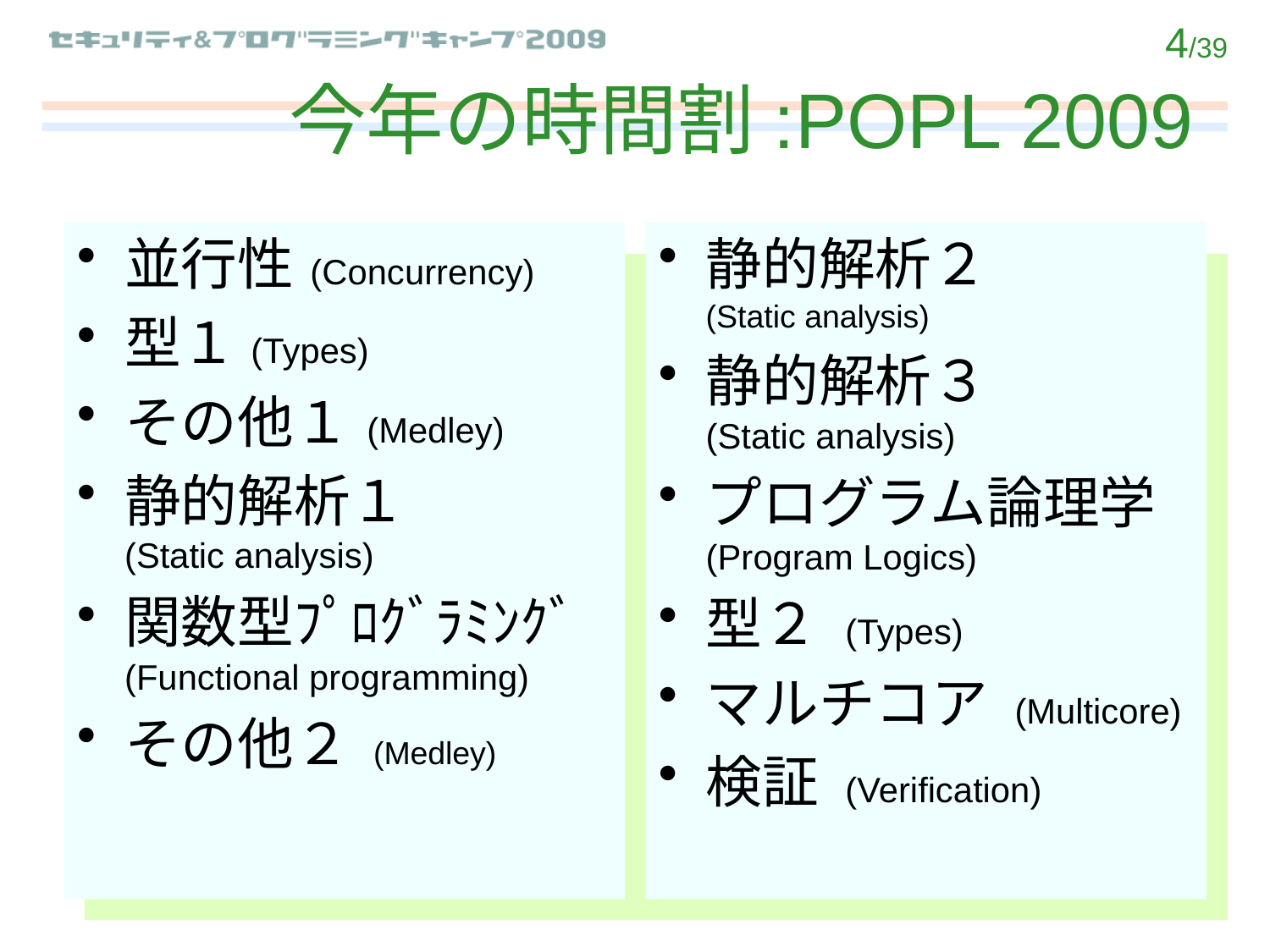

# 今年の時間割:POPL 2009
並行性 (Concurrency)
型１(Types)
その他１ (Medley)
静的解析１
(Static analysis)
関数型ﾌﾟﾛｸﾞﾗﾐﾝｸﾞ
(Functional programming)
その他２ (Medley)

静的解析２
(Static analysis)
静的解析３
(Static analysis)
プログラム論理学
(Program Logics)
型２ (Types)
マルチコア (Multicore)
検証 (Verification)